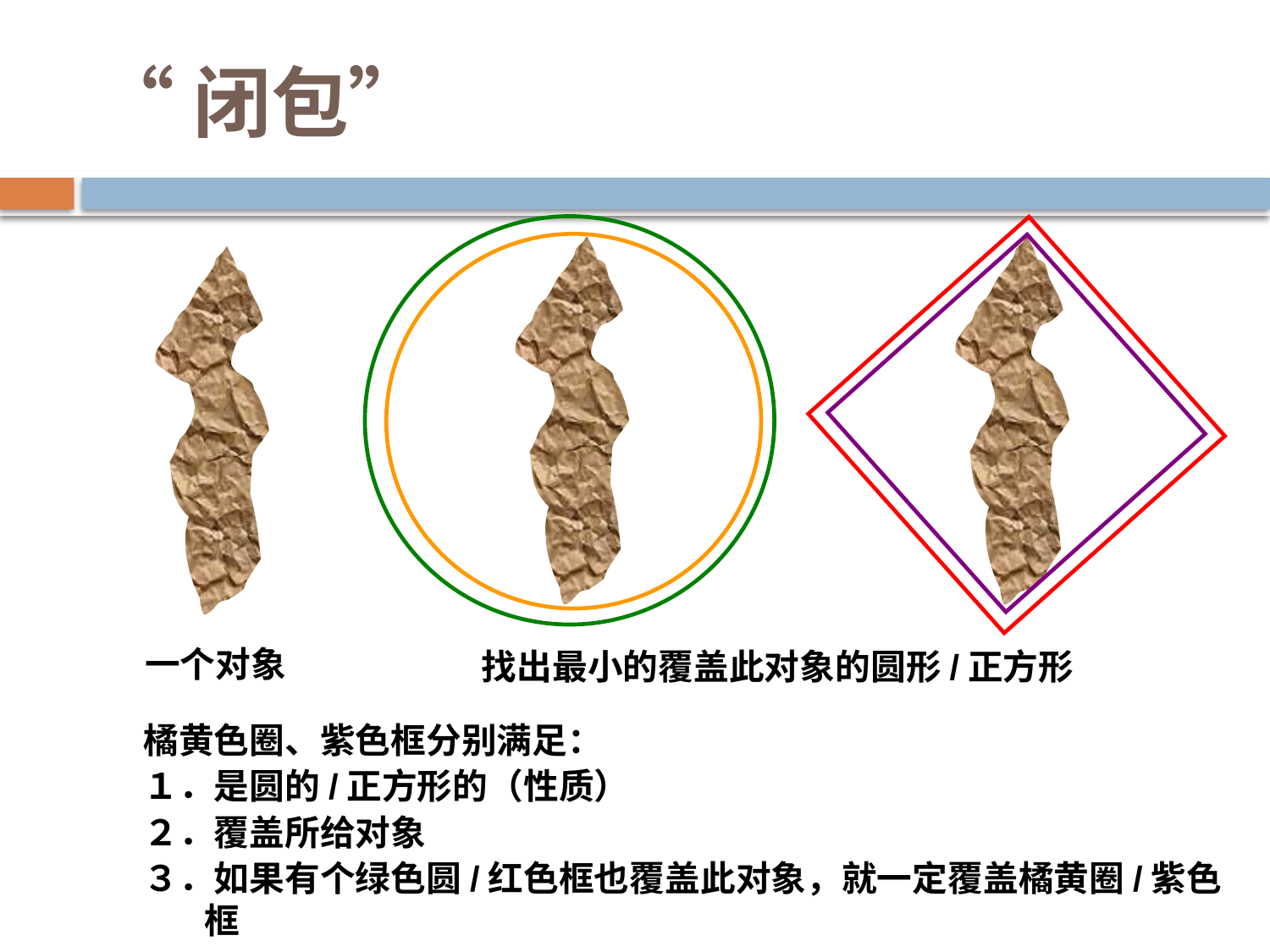

# “闭包”

一个对象
找出最小的覆盖此对象的圆形/正方形
橘黄色圈、紫色框分别满足：
１．是圆的/正方形的（性质）
２．覆盖所给对象
３．如果有个绿色圆/红色框也覆盖此对象，就一定覆盖橘黄圈/紫色框